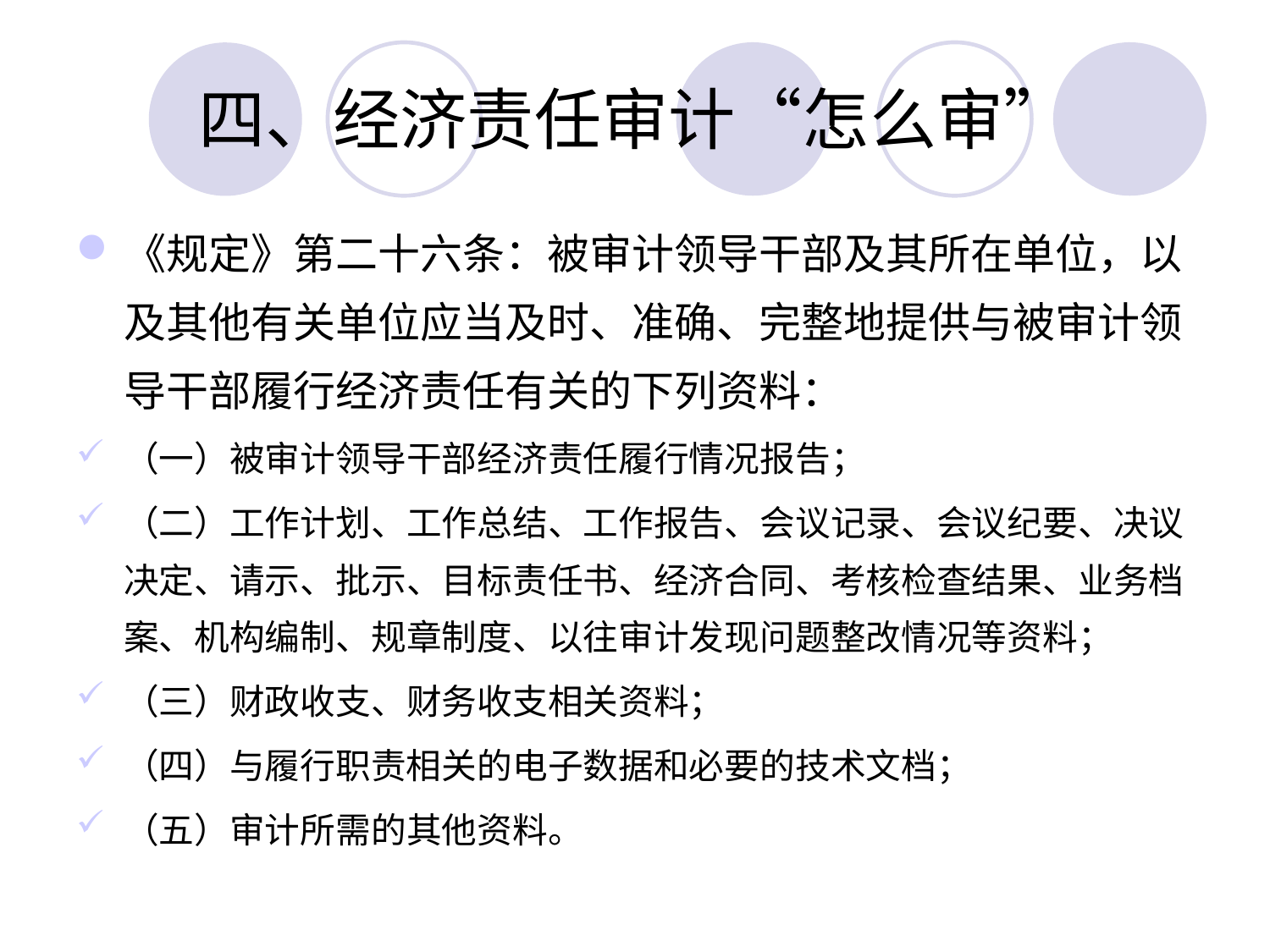

# 四、经济责任审计“怎么审”
《规定》第二十六条：被审计领导干部及其所在单位，以及其他有关单位应当及时、准确、完整地提供与被审计领导干部履行经济责任有关的下列资料：
（一）被审计领导干部经济责任履行情况报告；
（二）工作计划、工作总结、工作报告、会议记录、会议纪要、决议决定、请示、批示、目标责任书、经济合同、考核检查结果、业务档案、机构编制、规章制度、以往审计发现问题整改情况等资料；
（三）财政收支、财务收支相关资料；
（四）与履行职责相关的电子数据和必要的技术文档；
（五）审计所需的其他资料。